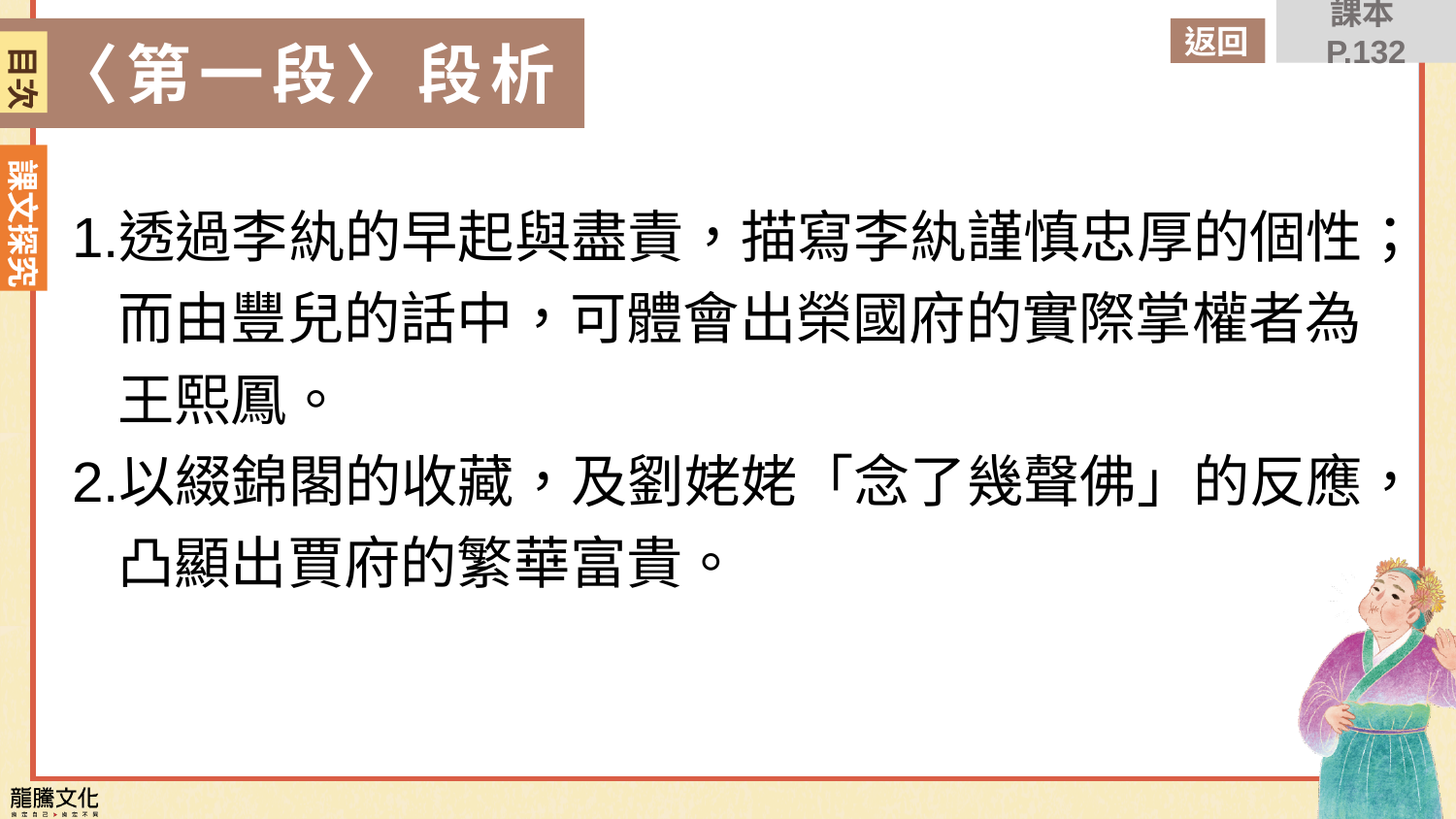

課本P.132

返回
〈第一段〉段析
目次
透過李紈的早起與盡責，描寫李紈謹慎忠厚的個性；而由豐兒的話中，可體會出榮國府的實際掌權者為王熙鳳。
以綴錦閣的收藏，及劉姥姥「念了幾聲佛」的反應，凸顯出賈府的繁華富貴。